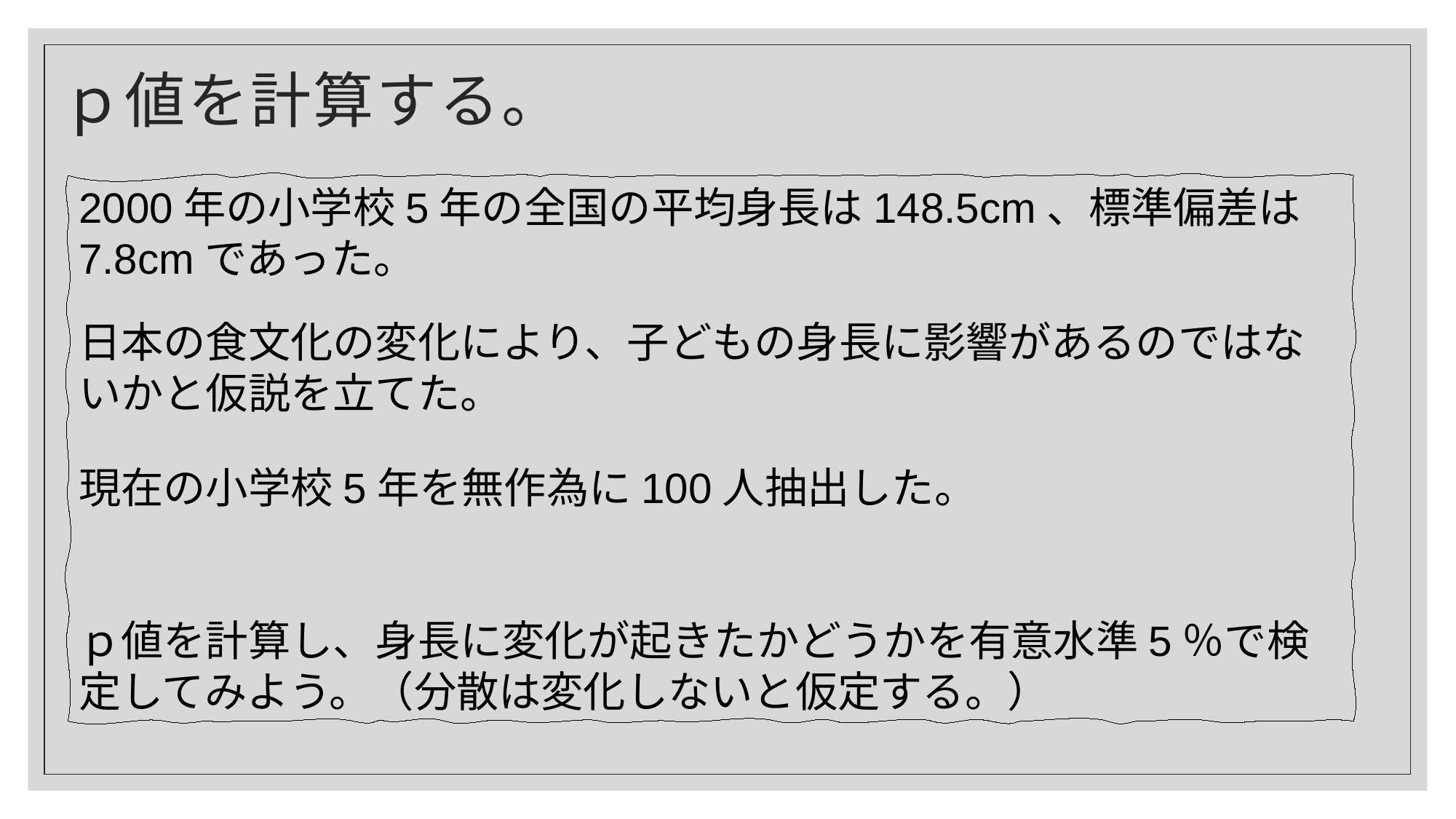

# ｐ値を計算する。
2000年の小学校5年の全国の平均身長は148.5cm、標準偏差は7.8cmであった。

日本の食文化の変化により、子どもの身長に影響があるのではないかと仮説を立てた。

現在の小学校5年を無作為に100人抽出した。

ｐ値を計算し、身長に変化が起きたかどうかを有意水準5％で検定してみよう。（分散は変化しないと仮定する。）